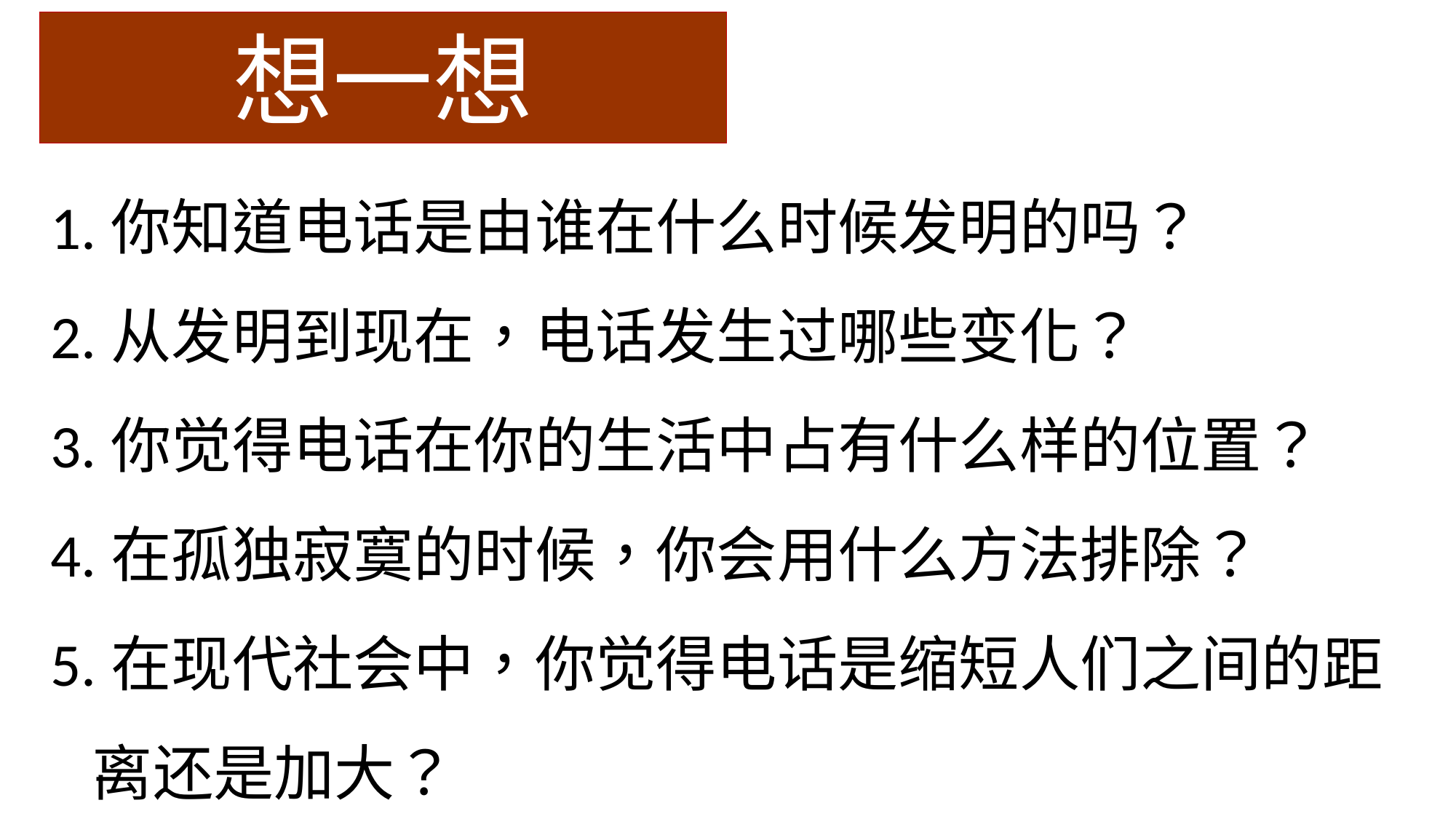

想一想
1.你知道电话是由谁在什么时候发明的吗？
2.从发明到现在，电话发生过哪些变化？
3.你觉得电话在你的生活中占有什么样的位置？
4.在孤独寂寞的时候，你会用什么方法排除？
5.在现代社会中，你觉得电话是缩短人们之间的距
  离还是加大？